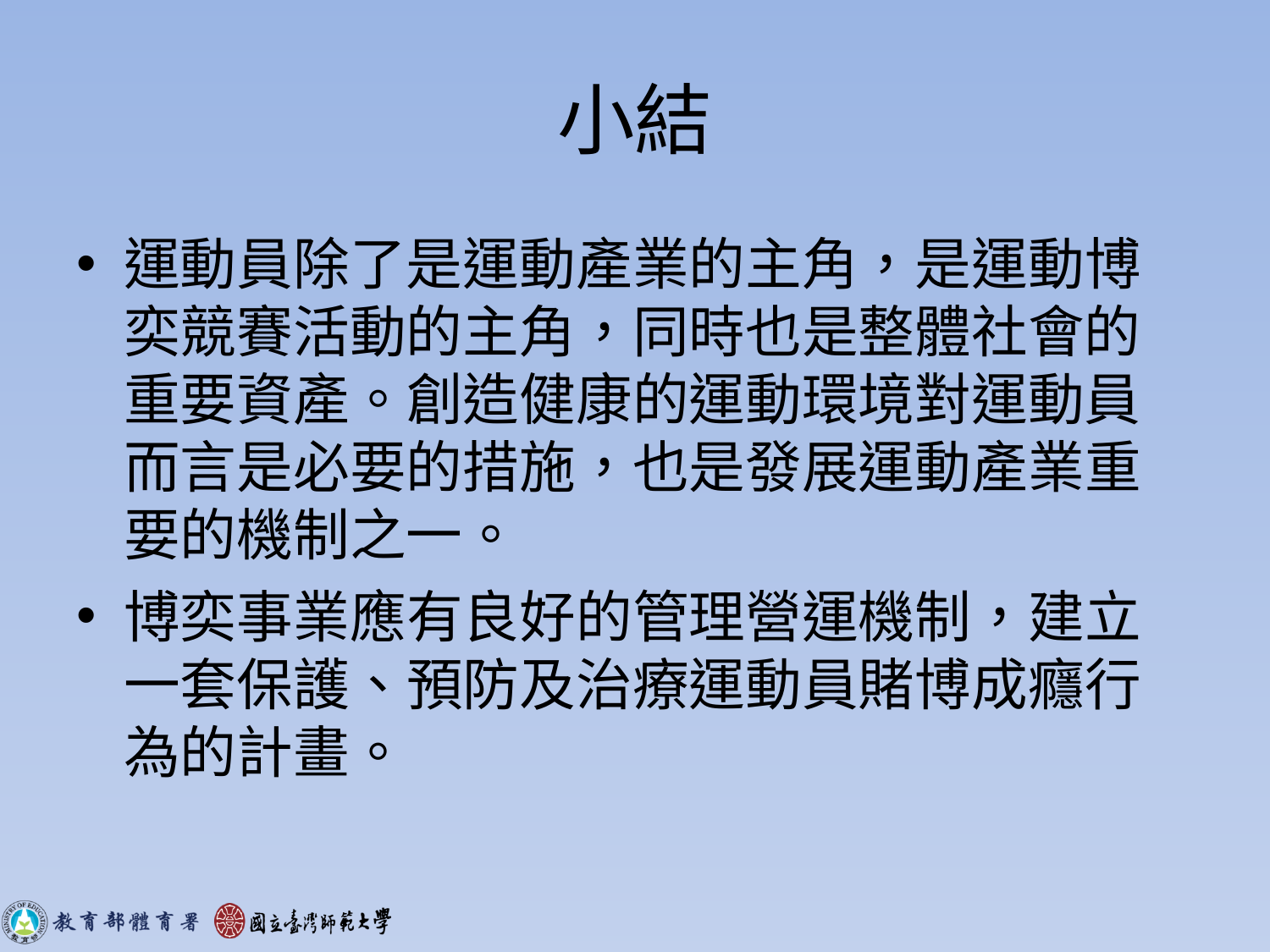

# 小結
運動員除了是運動產業的主角，是運動博奕競賽活動的主角，同時也是整體社會的重要資產。創造健康的運動環境對運動員而言是必要的措施，也是發展運動產業重要的機制之一。
博奕事業應有良好的管理營運機制，建立一套保護、預防及治療運動員賭博成癮行為的計畫。